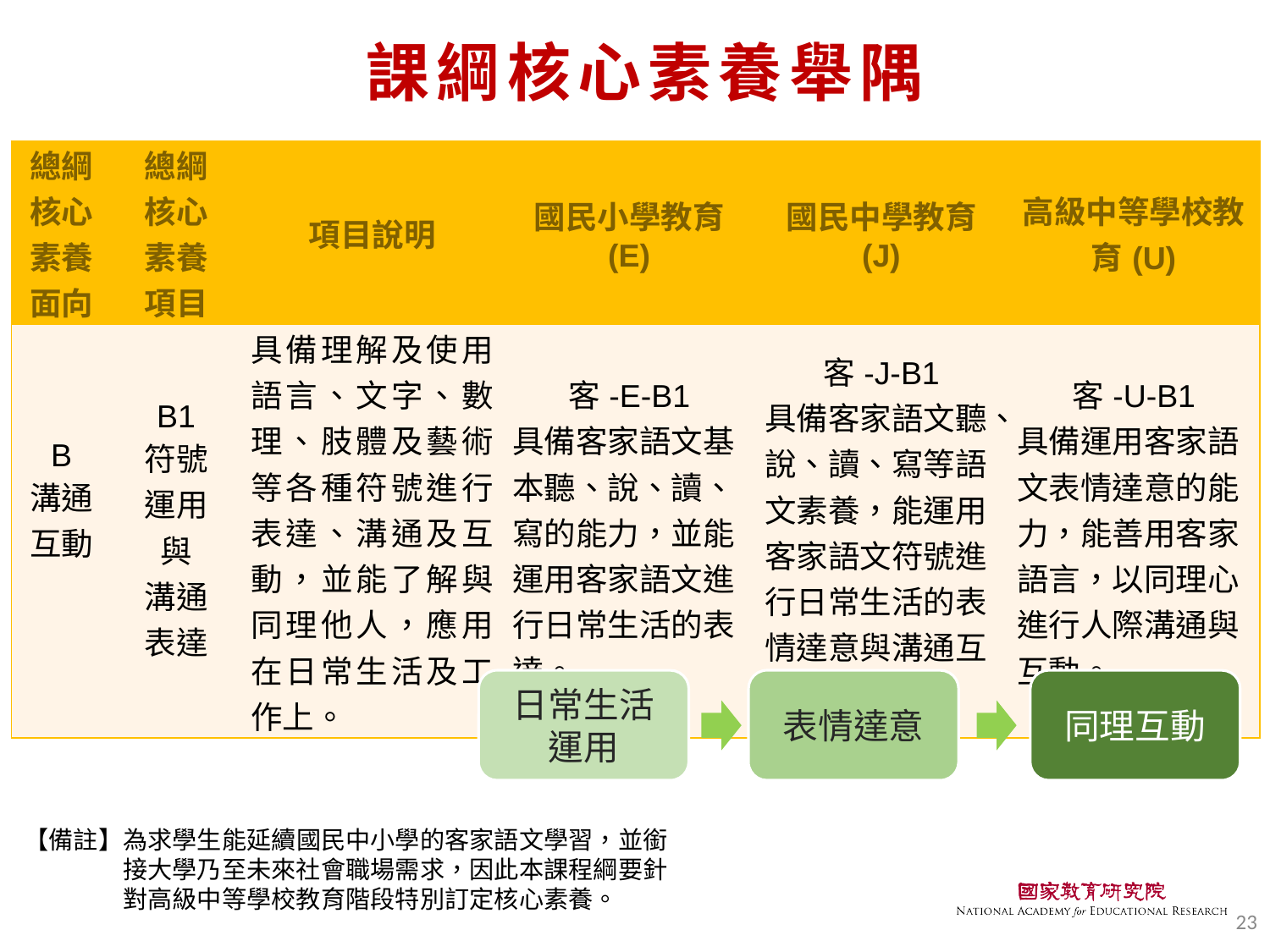

# 課綱核心素養舉隅
| 總綱核心素養面向 | 總綱 核心 素養 項目 | 項目說明 | 國民小學教育 (E) | 國民中學教育 (J) | 高級中等學校教育(U) |
| --- | --- | --- | --- | --- | --- |
| B 溝通 互動 | B1 符號 運用 與 溝通 表達 | 具備理解及使用語言、文字、數理、肢體及藝術等各種符號進行表達、溝通及互動，並能了解與同理他人，應用在日常生活及工作上。 | 客-E-B1 具備客家語文基本聽、說、讀、寫的能力，並能運用客家語文進行日常生活的表達。 | 客-J-B1 具備客家語文聽、說、讀、寫等語文素養，能運用客家語文符號進行日常生活的表情達意與溝通互動。 | 客-U-B1 具備運用客家語文表情達意的能力，能善用客家語言，以同理心進行人際溝通與互動。 |
日常生活運用
表情達意
同理互動

【備註】為求學生能延續國民中小學的客家語文學習，並銜接大學乃至未來社會職場需求，因此本課程綱要針對高級中等學校教育階段特別訂定核心素養。
23